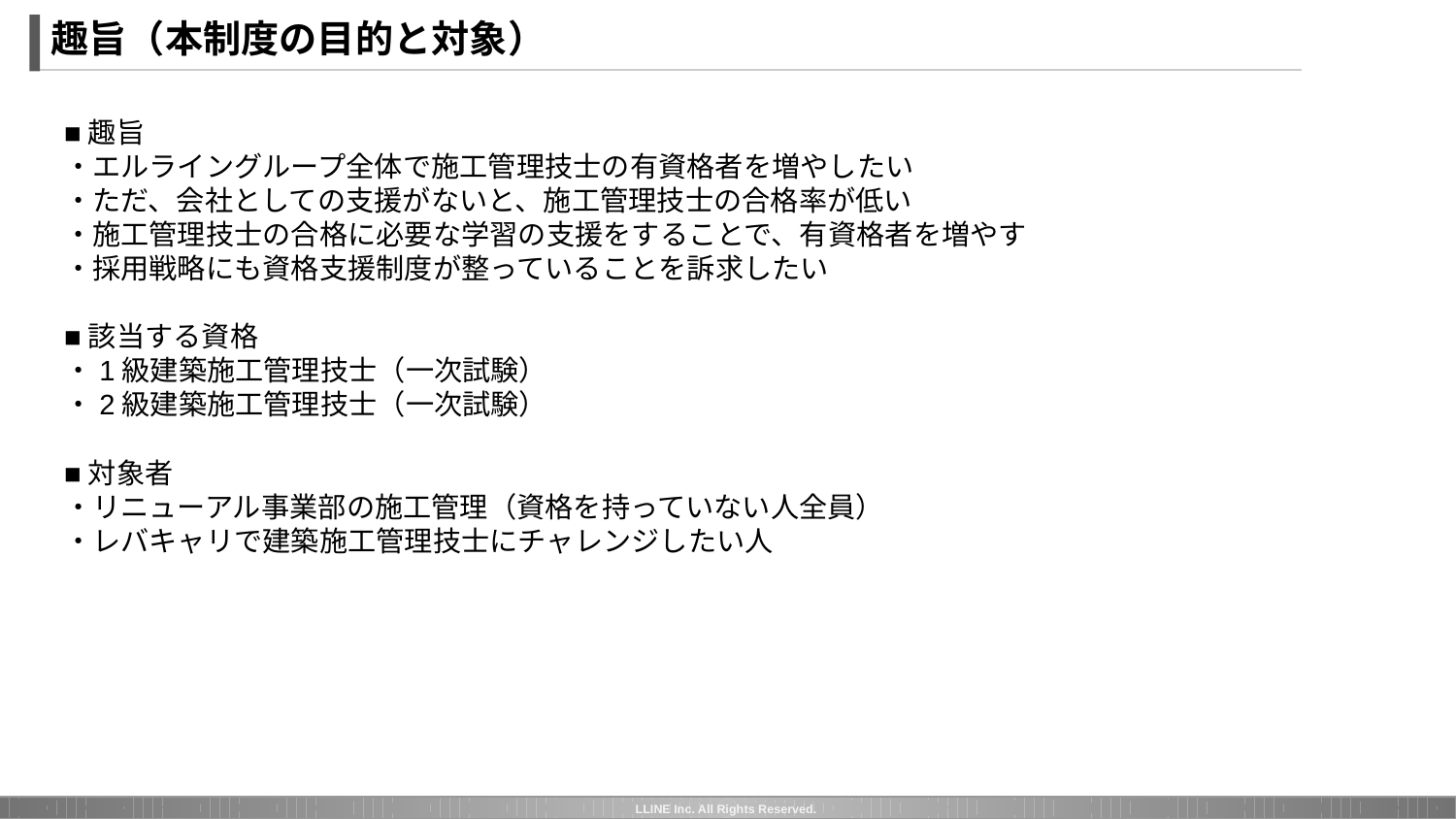

趣旨（本制度の目的と対象）
# ■趣旨
・エルライングループ全体で施工管理技士の有資格者を増やしたい
・ただ、会社としての支援がないと、施工管理技士の合格率が低い
・施工管理技士の合格に必要な学習の支援をすることで、有資格者を増やす
・採用戦略にも資格支援制度が整っていることを訴求したい

■該当する資格
・1級建築施工管理技士（一次試験）
・2級建築施工管理技士（一次試験）

■対象者
・リニューアル事業部の施工管理（資格を持っていない人全員）
・レバキャリで建築施工管理技士にチャレンジしたい人